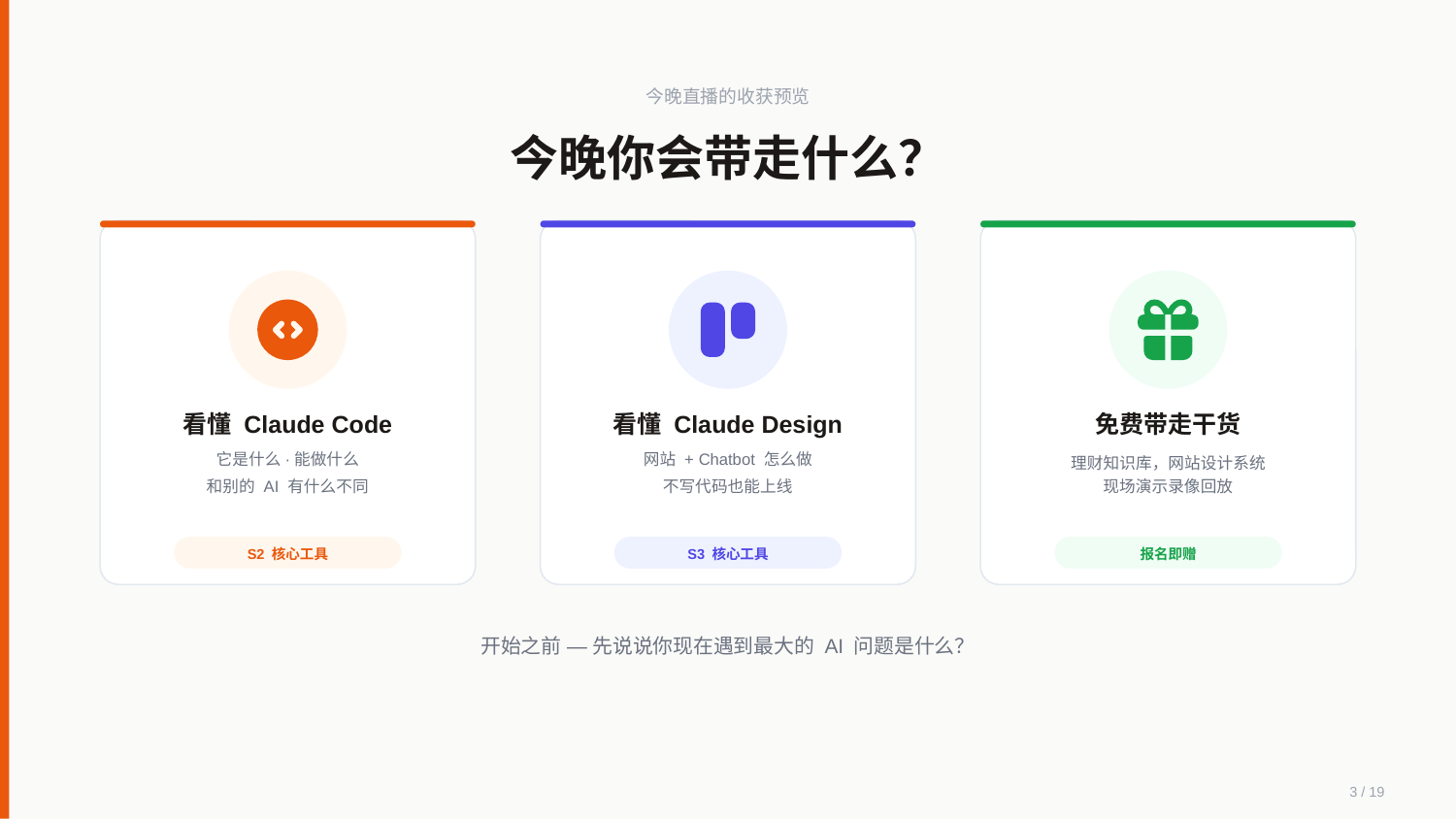

今晚直播的收获预览
今晚你会带走什么？

看懂 Claude Code
看懂 Claude Design
免费带走干货
它是什么·能做什么
网站 + Chatbot 怎么做
理财知识库，网站设计系统
和别的 AI 有什么不同
不写代码也能上线
现场演示录像回放

S2 核心工具
S3 核心工具
报名即赠
开始之前 — 先说说你现在遇到最大的 AI 问题是什么？
3 / 19